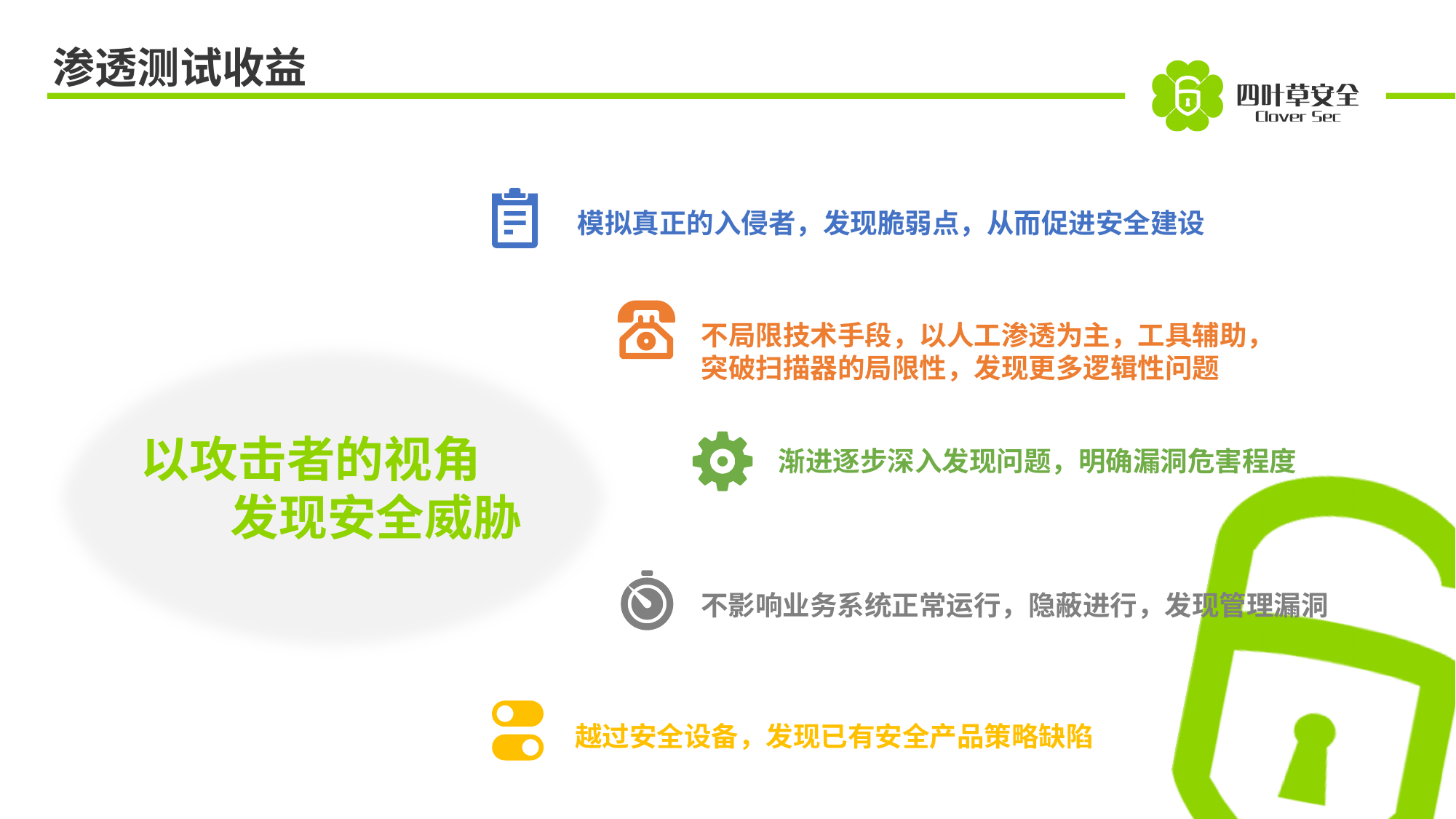

渗透测试收益

模拟真正的入侵者，发现脆弱点，从而促进安全建设

不局限技术手段，以人工渗透为主，工具辅助，突破扫描器的局限性，发现更多逻辑性问题

以攻击者的视角
       发现安全威胁

渐进逐步深入发现问题，明确漏洞危害程度

不影响业务系统正常运行，隐蔽进行，发现管理漏洞

越过安全设备，发现已有安全产品策略缺陷